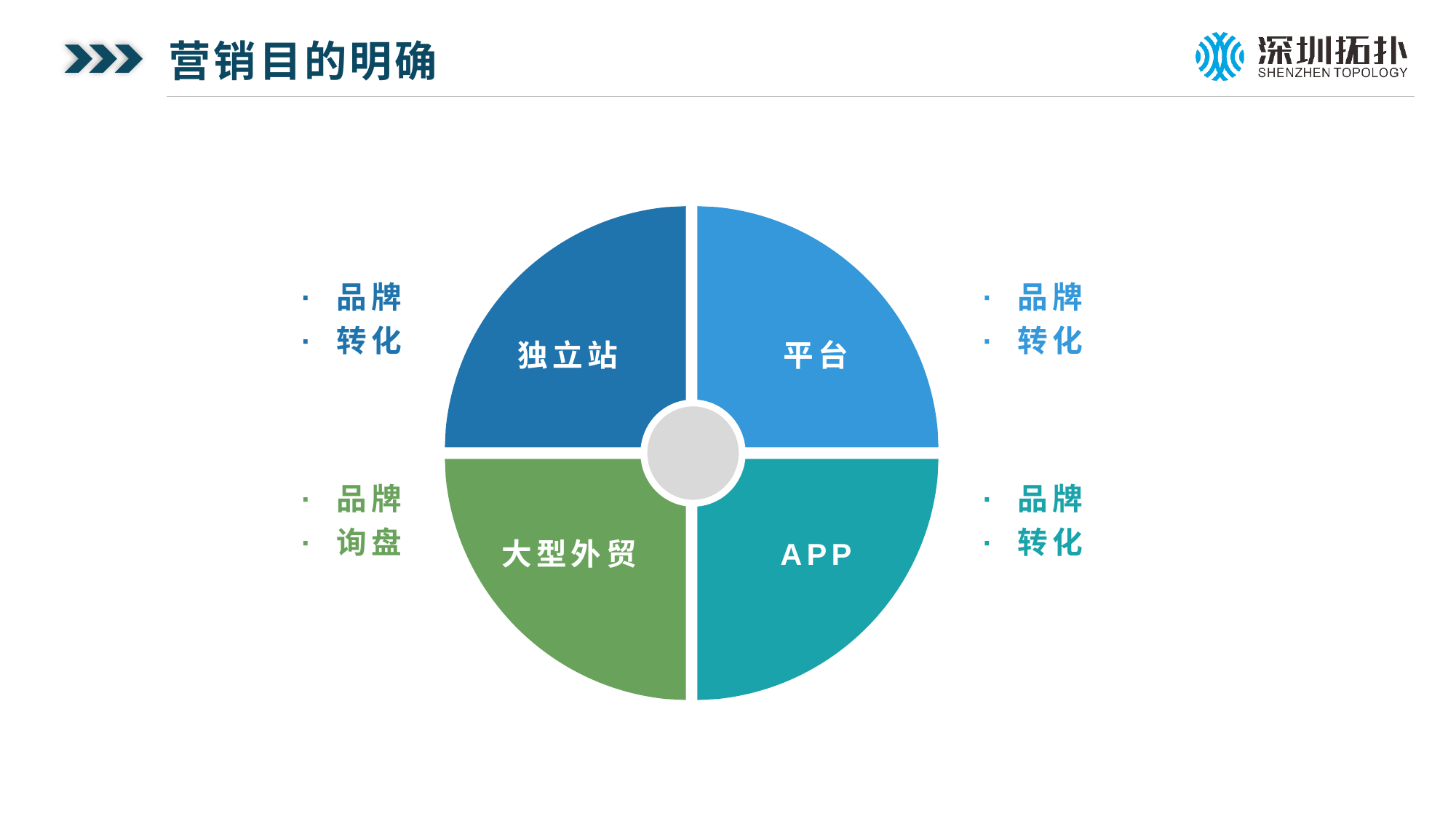

营销目的明确

· 品牌
· 转化
· 品牌
· 转化
独立站
平台

· 品牌
· 转化
· 品牌
· 询盘
大型外贸
APP